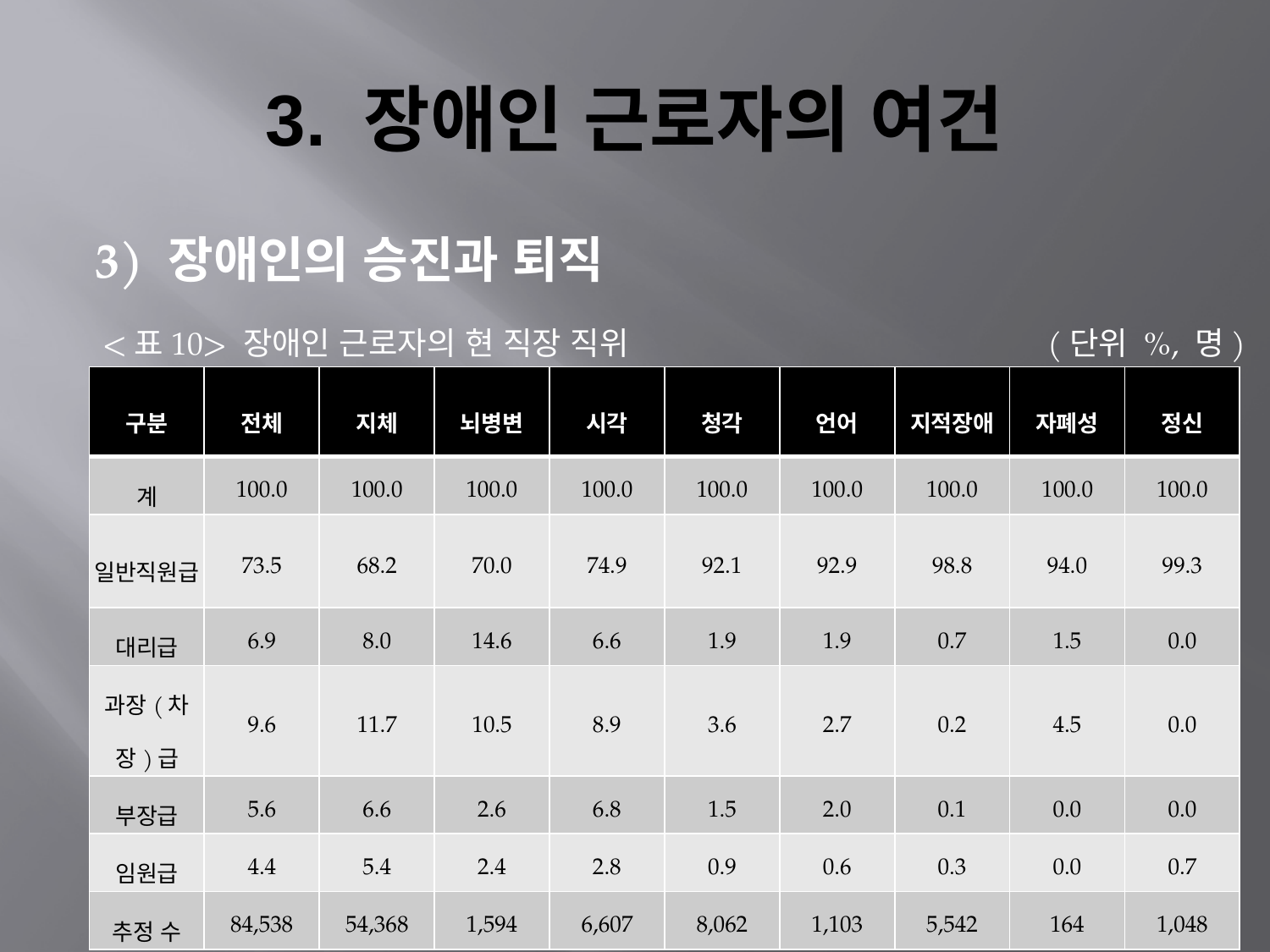

# 3. 장애인 근로자의 여건
3) 장애인의 승진과 퇴직

<표10> 장애인 근로자의 현 직장 직위
 (단위 %, 명)
| 구분 | 전체 | 지체 | 뇌병변 | 시각 | 청각 | 언어 | 지적장애 | 자폐성 | 정신 |
| --- | --- | --- | --- | --- | --- | --- | --- | --- | --- |
| 계 | 100.0 | 100.0 | 100.0 | 100.0 | 100.0 | 100.0 | 100.0 | 100.0 | 100.0 |
| 일반직원급 | 73.5 | 68.2 | 70.0 | 74.9 | 92.1 | 92.9 | 98.8 | 94.0 | 99.3 |
| 대리급 | 6.9 | 8.0 | 14.6 | 6.6 | 1.9 | 1.9 | 0.7 | 1.5 | 0.0 |
| 과장(차장)급 | 9.6 | 11.7 | 10.5 | 8.9 | 3.6 | 2.7 | 0.2 | 4.5 | 0.0 |
| 부장급 | 5.6 | 6.6 | 2.6 | 6.8 | 1.5 | 2.0 | 0.1 | 0.0 | 0.0 |
| 임원급 | 4.4 | 5.4 | 2.4 | 2.8 | 0.9 | 0.6 | 0.3 | 0.0 | 0.7 |
| 추정 수 | 84,538 | 54,368 | 1,594 | 6,607 | 8,062 | 1,103 | 5,542 | 164 | 1,048 |